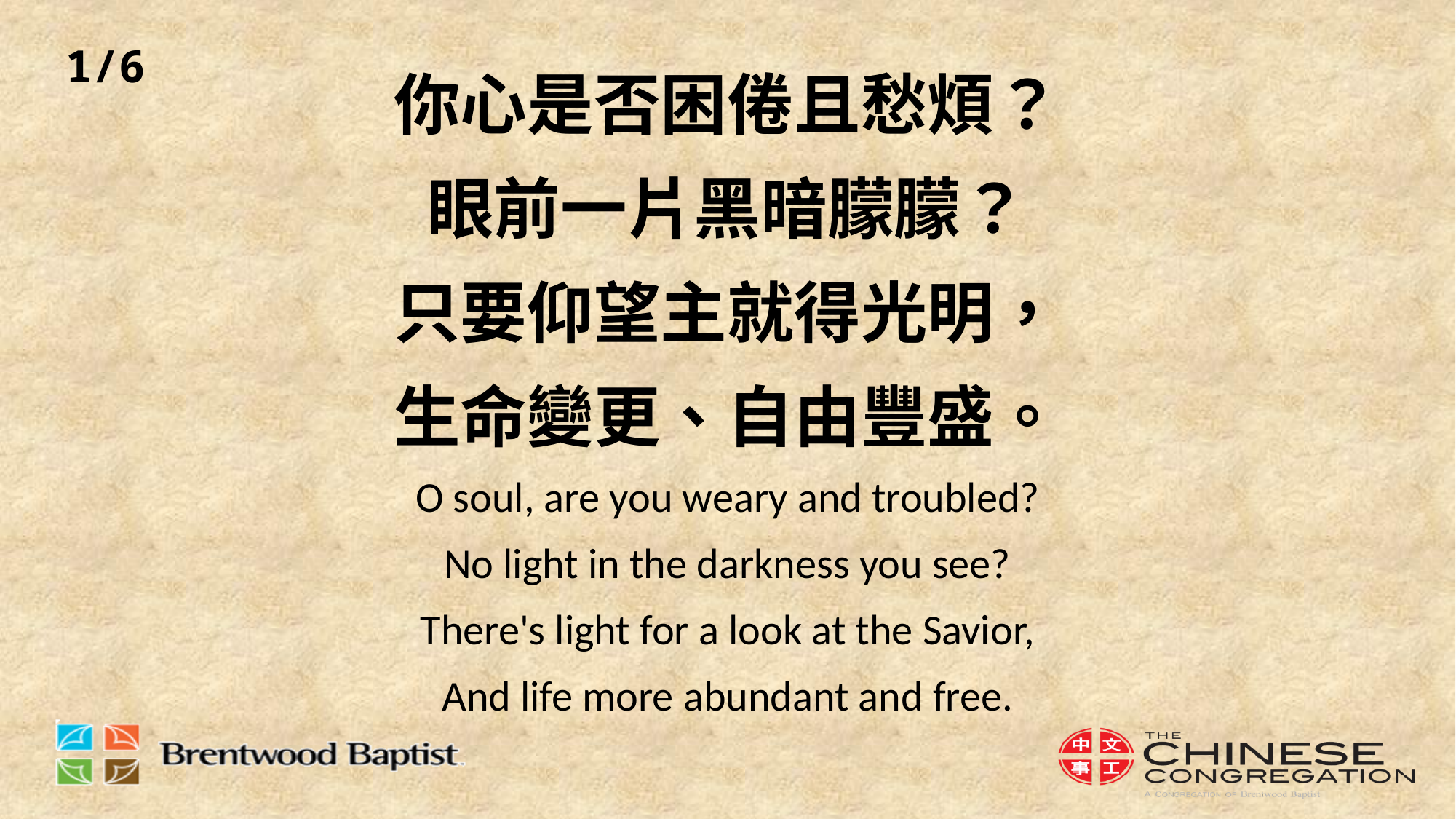

# 你心是否困倦且愁煩？ 眼前一片黑暗朦朦？ 只要仰望主就得光明， 生命變更、自由豐盛。 O soul, are you weary and troubled? No light in the darkness you see? There's light for a look at the Savior, And life more abundant and free.
1/6